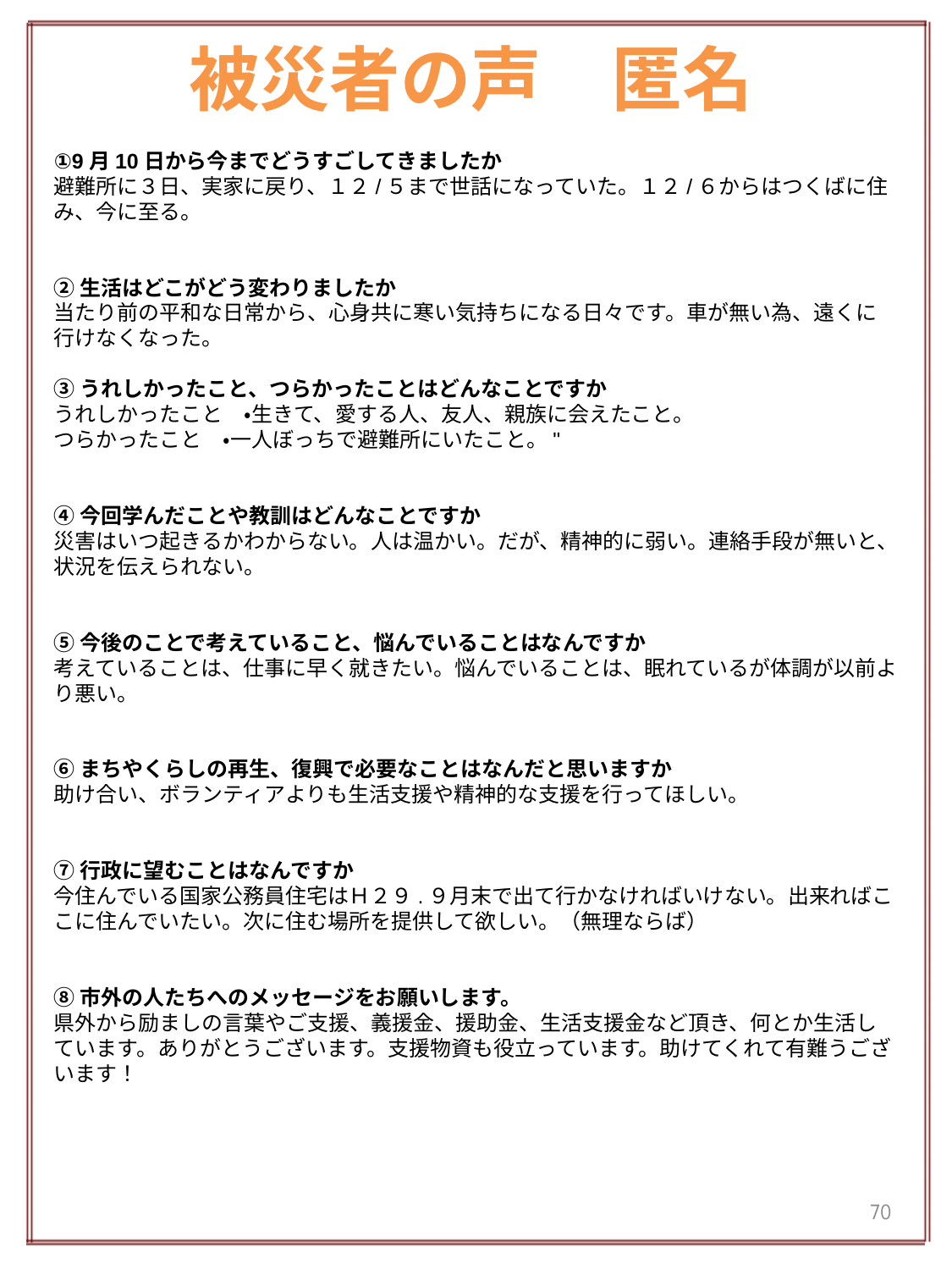

# 被災者の声　匿名
①9月10日から今までどうすごしてきましたか
避難所に３日、実家に戻り、１２/５まで世話になっていた。１２/６からはつくばに住み、今に至る。

②生活はどこがどう変わりましたか
当たり前の平和な日常から、心身共に寒い気持ちになる日々です。車が無い為、遠くに行けなくなった。

③うれしかったこと、つらかったことはどんなことですか
うれしかったこと　・生きて、愛する人、友人、親族に会えたこと。
つらかったこと　・一人ぼっちで避難所にいたこと。"

④今回学んだことや教訓はどんなことですか
災害はいつ起きるかわからない。人は温かい。だが、精神的に弱い。連絡手段が無いと、状況を伝えられない。

⑤今後のことで考えていること、悩んでいることはなんですか
考えていることは、仕事に早く就きたい。悩んでいることは、眠れているが体調が以前より悪い。

⑥まちやくらしの再生、復興で必要なことはなんだと思いますか
助け合い、ボランティアよりも生活支援や精神的な支援を行ってほしい。

⑦行政に望むことはなんですか
今住んでいる国家公務員住宅はＨ２９.９月末で出て行かなければいけない。出来ればここに住んでいたい。次に住む場所を提供して欲しい。（無理ならば）

⑧市外の人たちへのメッセージをお願いします。
県外から励ましの言葉やご支援、義援金、援助金、生活支援金など頂き、何とか生活しています。ありがとうございます。支援物資も役立っています。助けてくれて有難うございます！

70